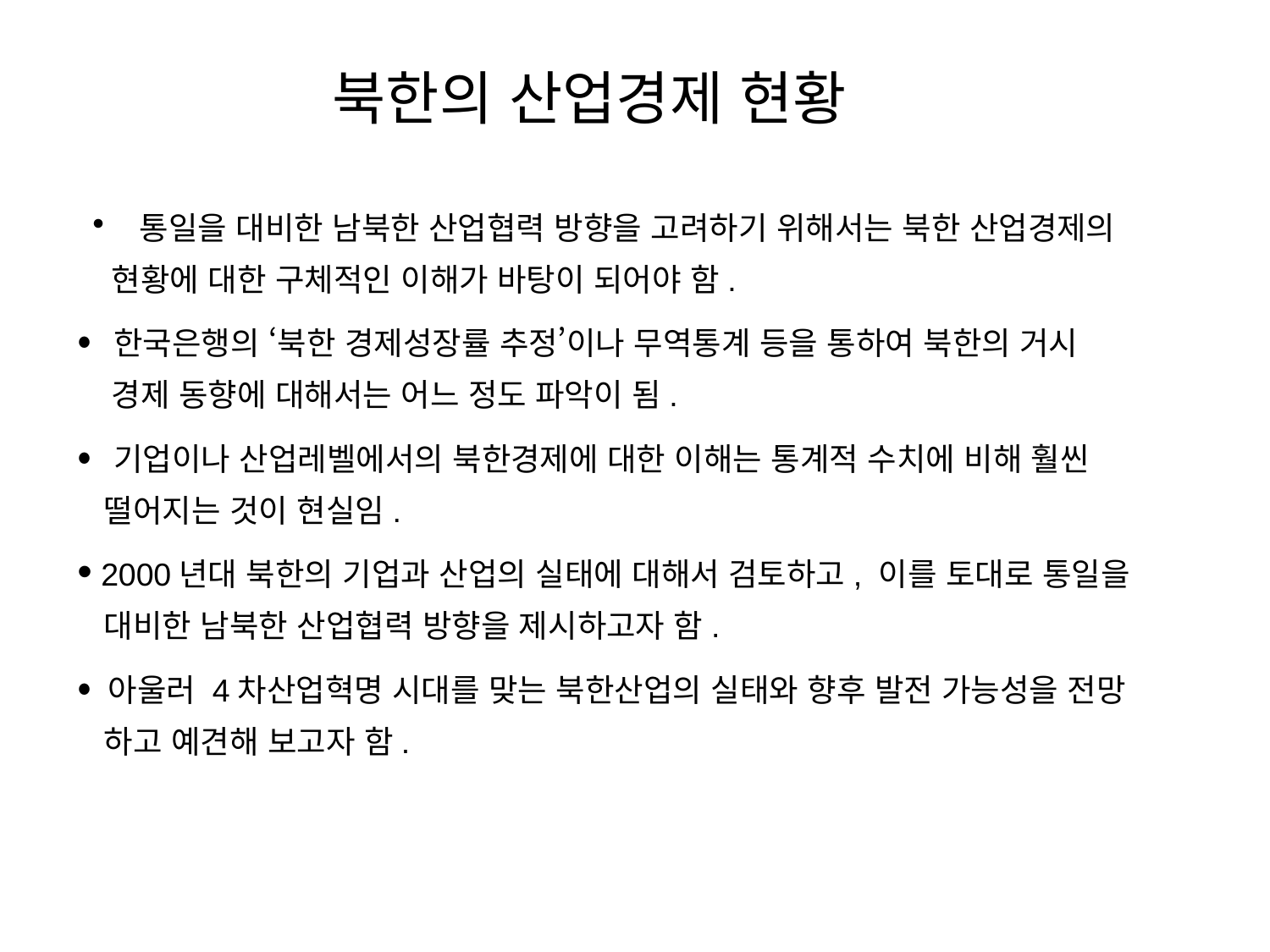

# 북한의 산업경제 현황
• 통일을 대비한 남북한 산업협력 방향을 고려하기 위해서는 북한 산업경제의
   현황에 대한 구체적인 이해가 바탕이 되어야 함.
• 한국은행의 ‘북한 경제성장률 추정’이나 무역통계 등을 통하여 북한의 거시
   경제 동향에 대해서는 어느 정도 파악이 됨.
• 기업이나 산업레벨에서의 북한경제에 대한 이해는 통계적 수치에 비해 훨씬
   떨어지는 것이 현실임.
• 2000년대 북한의 기업과 산업의 실태에 대해서 검토하고, 이를 토대로 통일을
   대비한 남북한 산업협력 방향을 제시하고자 함.
• 아울러 4차산업혁명 시대를 맞는 북한산업의 실태와 향후 발전 가능성을 전망
   하고 예견해 보고자 함.